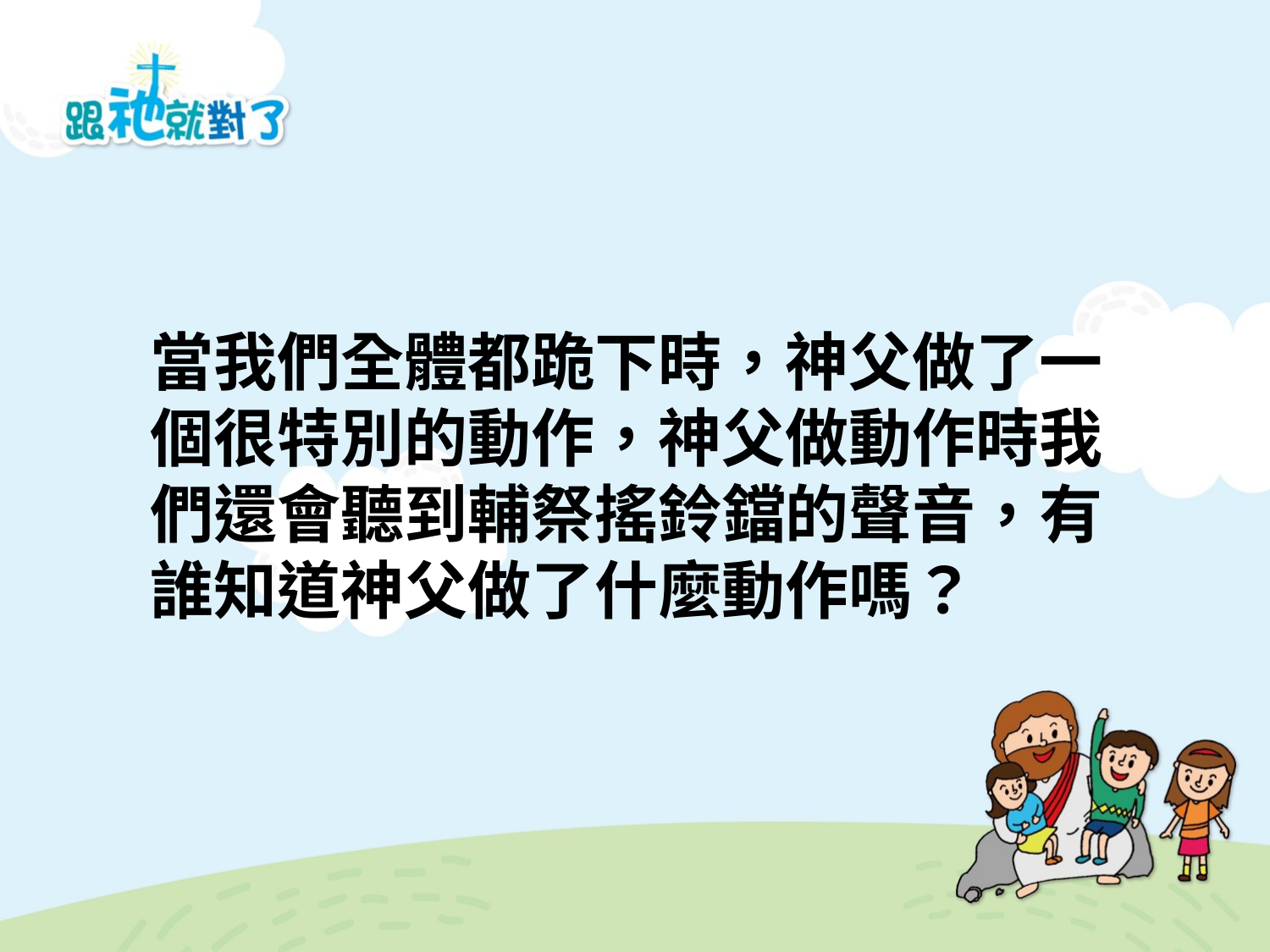

當我們全體都跪下時，神父做了一個很特別的動作，神父做動作時我們還會聽到輔祭搖鈴鐺的聲音，有誰知道神父做了什麼動作嗎？